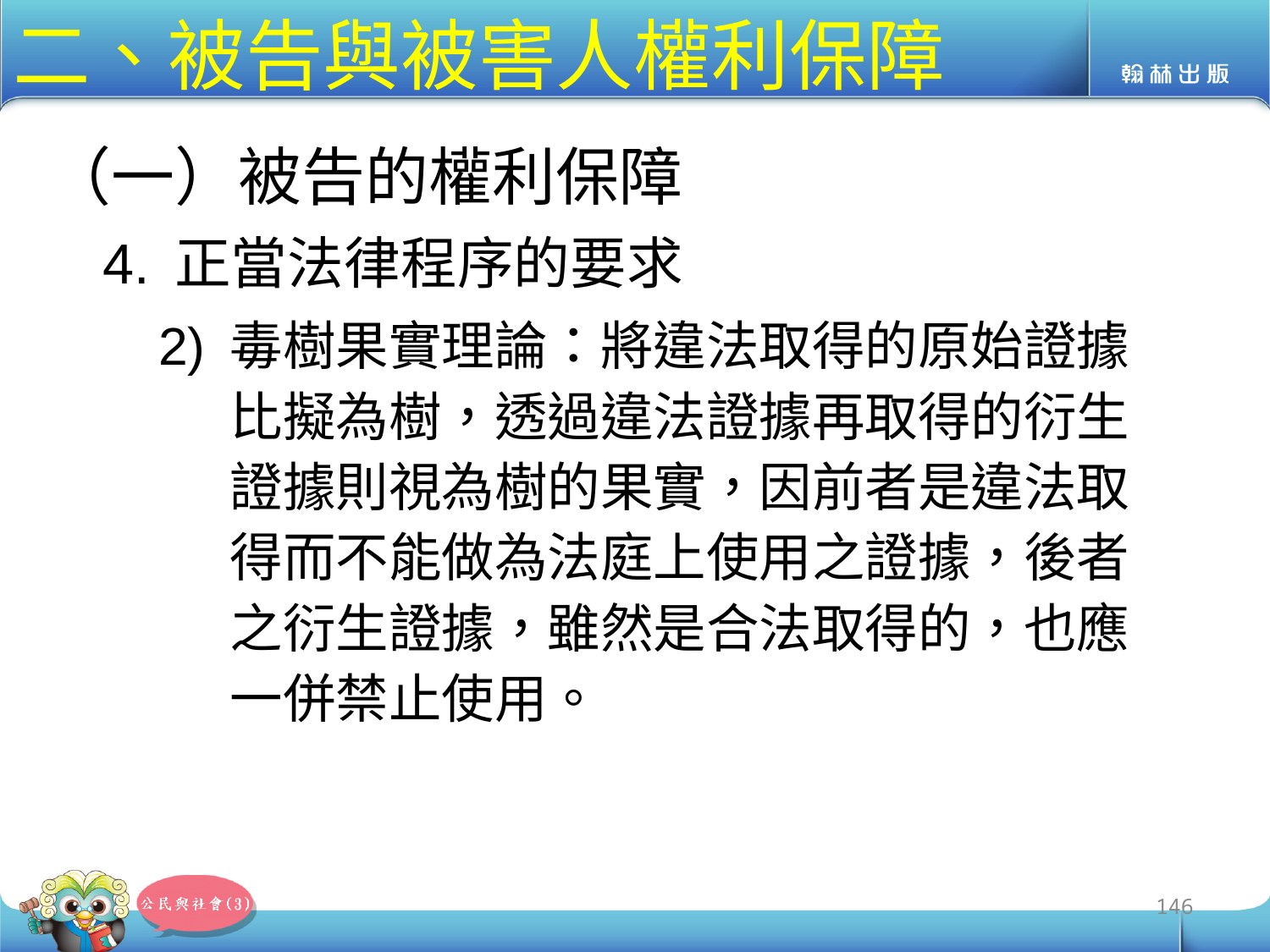

# 二、被告與被害人權利保障
（一）被告的權利保障
正當法律程序的要求
毒樹果實理論：將違法取得的原始證據比擬為樹，透過違法證據再取得的衍生證據則視為樹的果實，因前者是違法取得而不能做為法庭上使用之證據，後者之衍生證據，雖然是合法取得的，也應一併禁止使用。
146